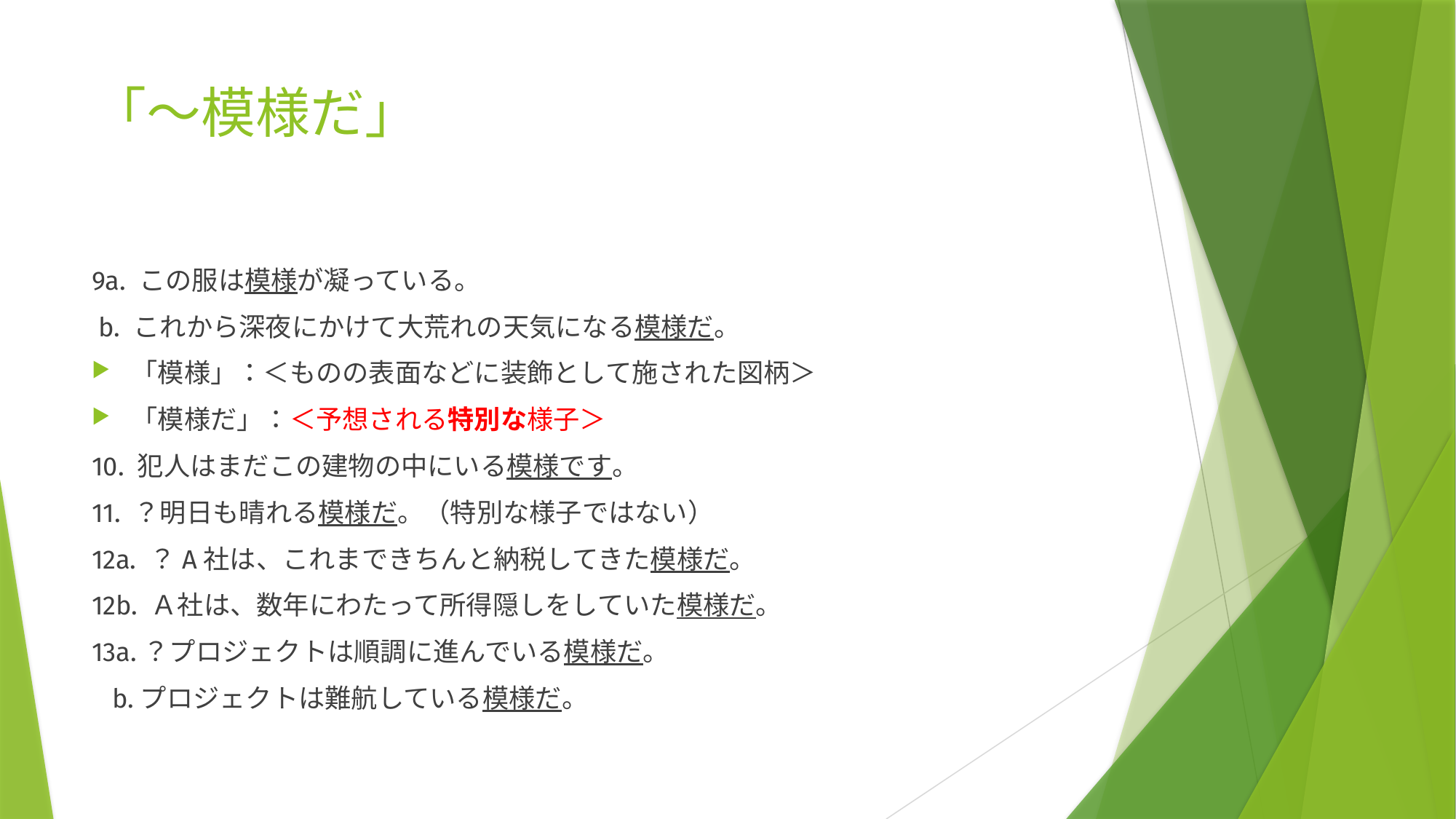

# 「～模様だ」
9a. この服は模様が凝っている。
 b. これから深夜にかけて大荒れの天気になる模様だ。
「模様」：＜ものの表面などに装飾として施された図柄＞
「模様だ」：＜予想される特別な様子＞
10. 犯人はまだこの建物の中にいる模様です。
11. ？明日も晴れる模様だ。（特別な様子ではない）
12a. ？A社は、これまできちんと納税してきた模様だ。
12b. Ａ社は、数年にわたって所得隠しをしていた模様だ。
13a.？プロジェクトは順調に進んでいる模様だ。
   b.プロジェクトは難航している模様だ。